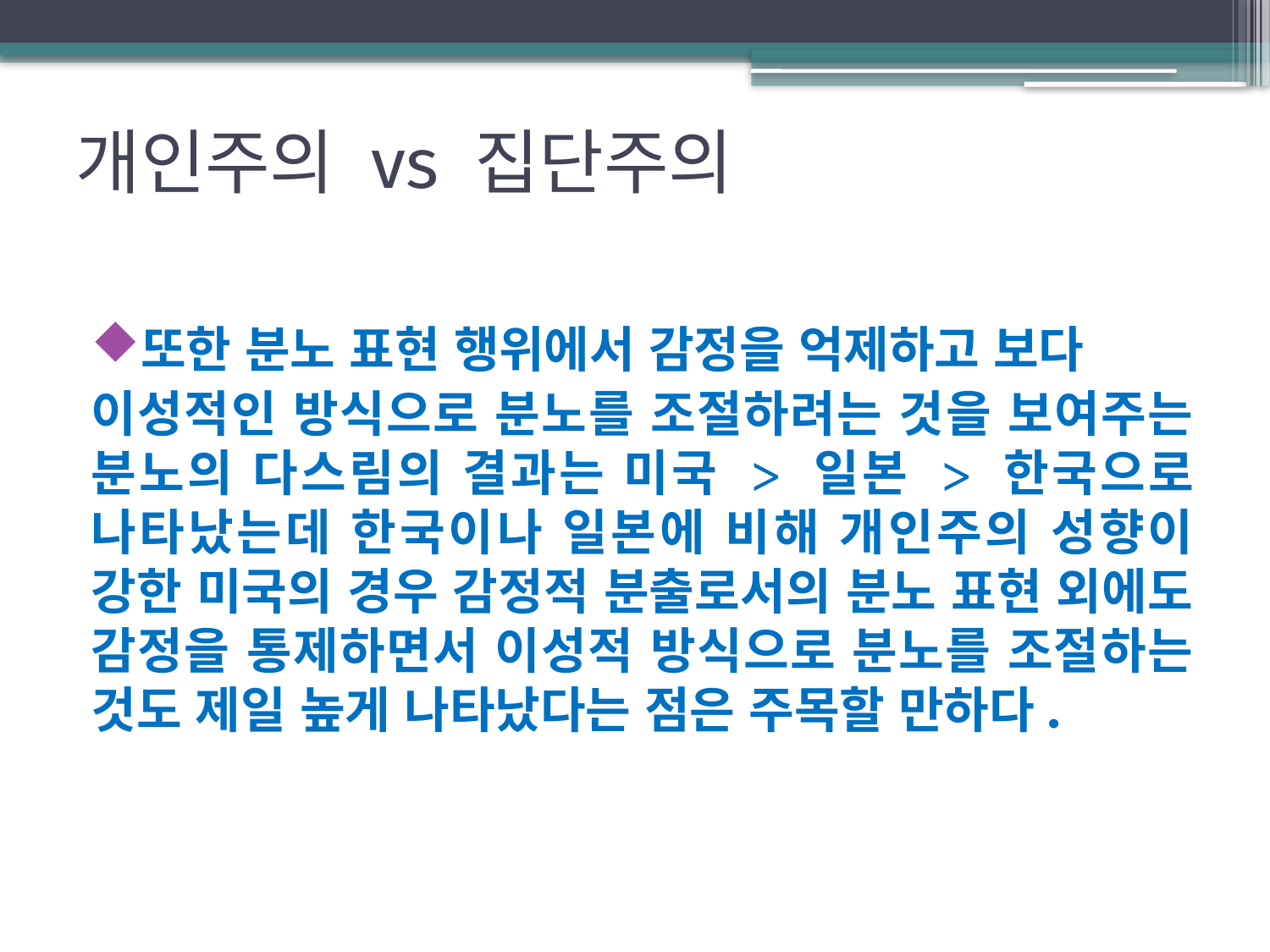

# 개인주의 vs 집단주의
또한 분노 표현 행위에서 감정을 억제하고 보다
이성적인 방식으로 분노를 조절하려는 것을 보여주는 분노의 다스림의 결과는 미국 > 일본 > 한국으로 나타났는데 한국이나 일본에 비해 개인주의 성향이 강한 미국의 경우 감정적 분출로서의 분노 표현 외에도 감정을 통제하면서 이성적 방식으로 분노를 조절하는 것도 제일 높게 나타났다는 점은 주목할 만하다.